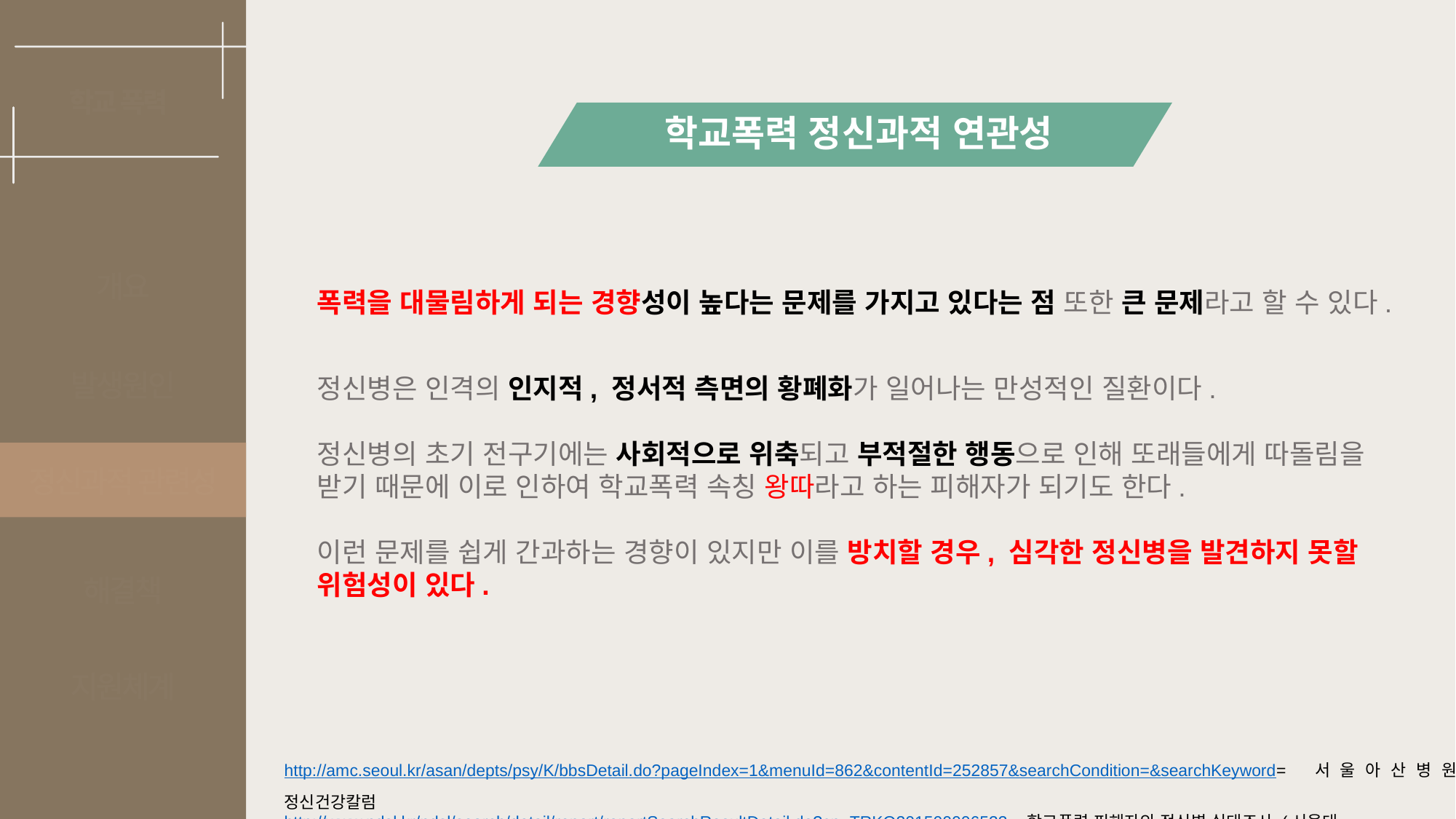

학교 폭력

학교폭력 정신과적 연관성
폭력을 대물림하게 되는 경향성이 높다는 문제를 가지고 있다는 점 또한 큰 문제라고 할 수 있다.

정신병은 인격의 인지적, 정서적 측면의 황폐화가 일어나는 만성적인 질환이다.

정신병의 초기 전구기에는 사회적으로 위축되고 부적절한 행동으로 인해 또래들에게 따돌림을 받기 때문에 이로 인하여 학교폭력 속칭 왕따라고 하는 피해자가 되기도 한다.

이런 문제를 쉽게 간과하는 경향이 있지만 이를 방치할 경우, 심각한 정신병을 발견하지 못할 위험성이 있다.
개요
발생원인

정신과적 관련성
해결책
지원체계
http://amc.seoul.kr/asan/depts/psy/K/bbsDetail.do?pageIndex=1&menuId=862&contentId=252857&searchCondition=&searchKeyword= 서울아산병원 정신건강칼럼
http://www.ndsl.kr/ndsl/search/detail/report/reportSearchResultDetail.do?cn=TRKO201500006533 - 학교폭력 피해자의 정신별 실태조사 (서울대 한국건강증진개발원 조수철)